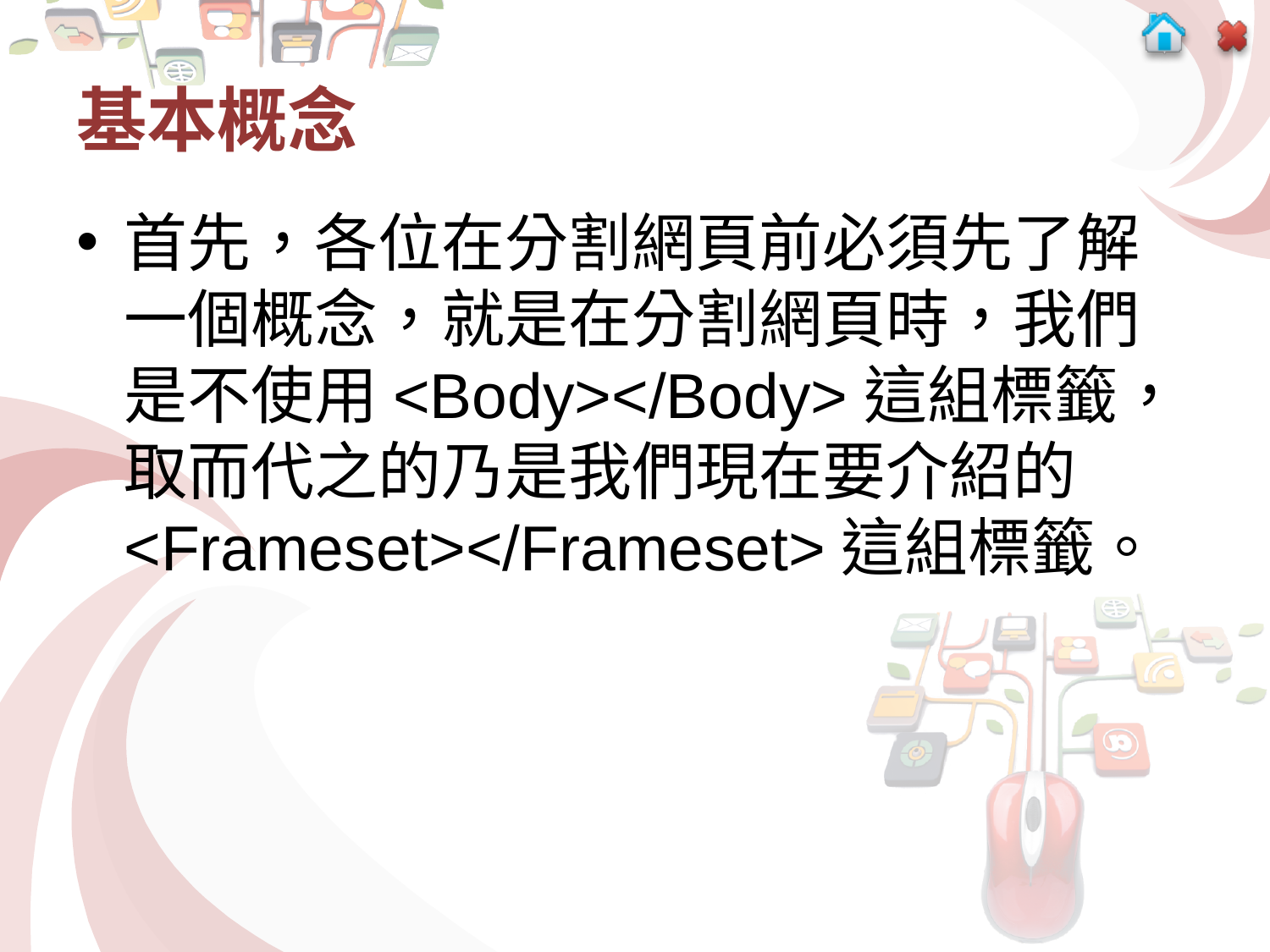

# 基本概念
首先，各位在分割網頁前必須先了解一個概念，就是在分割網頁時，我們是不使用<Body></Body>這組標籤，取而代之的乃是我們現在要介紹的<Frameset></Frameset>這組標籤。